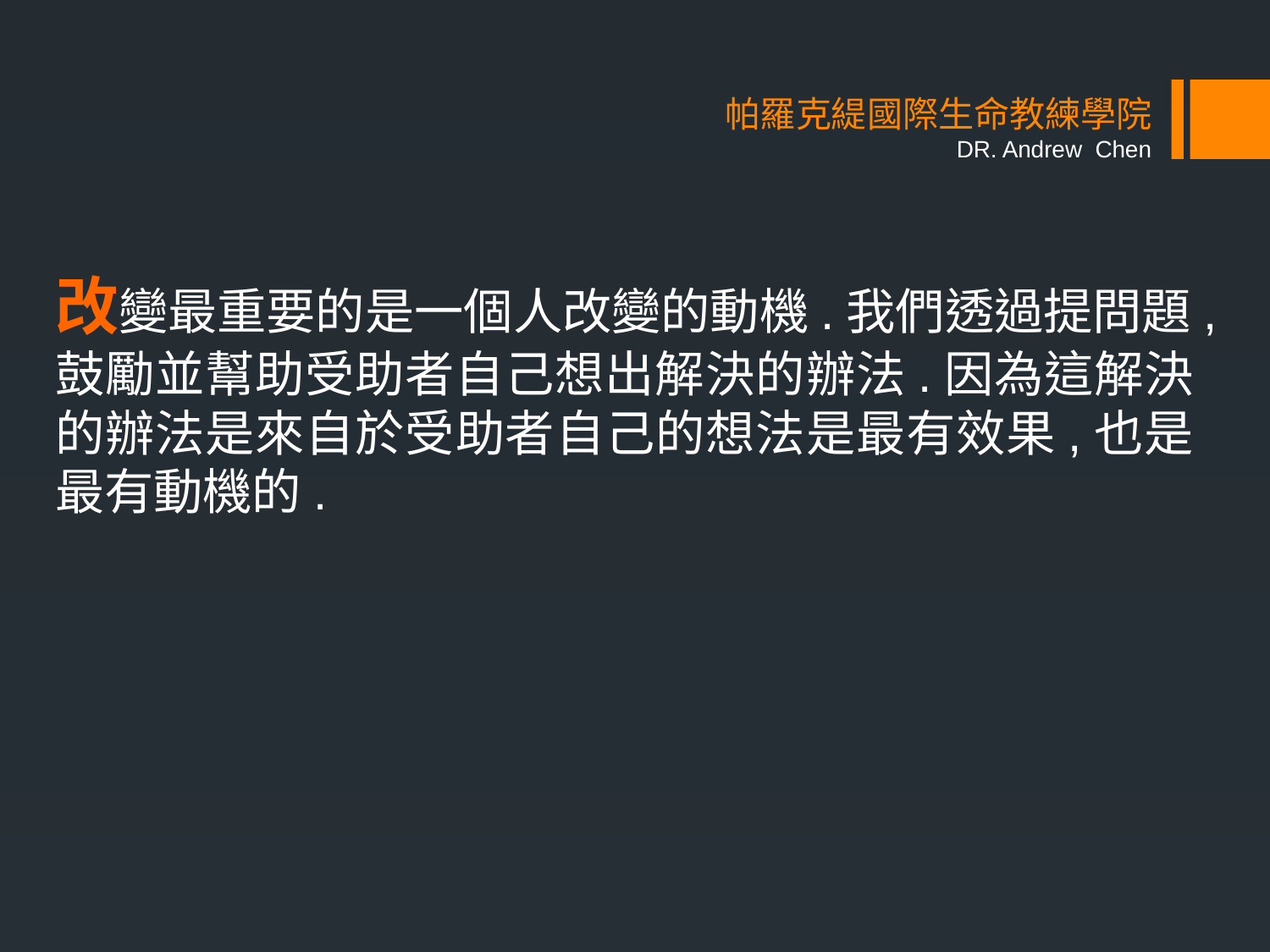

# 帕羅克緹國際生命教練學院 DR. Andrew  Chen

改變最重要的是一個人改變的動機.我們透過提問題,鼓勵並幫助受助者自己想出解決的辦法.因為這解決的辦法是來自於受助者自己的想法是最有效果,也是最有動機的.